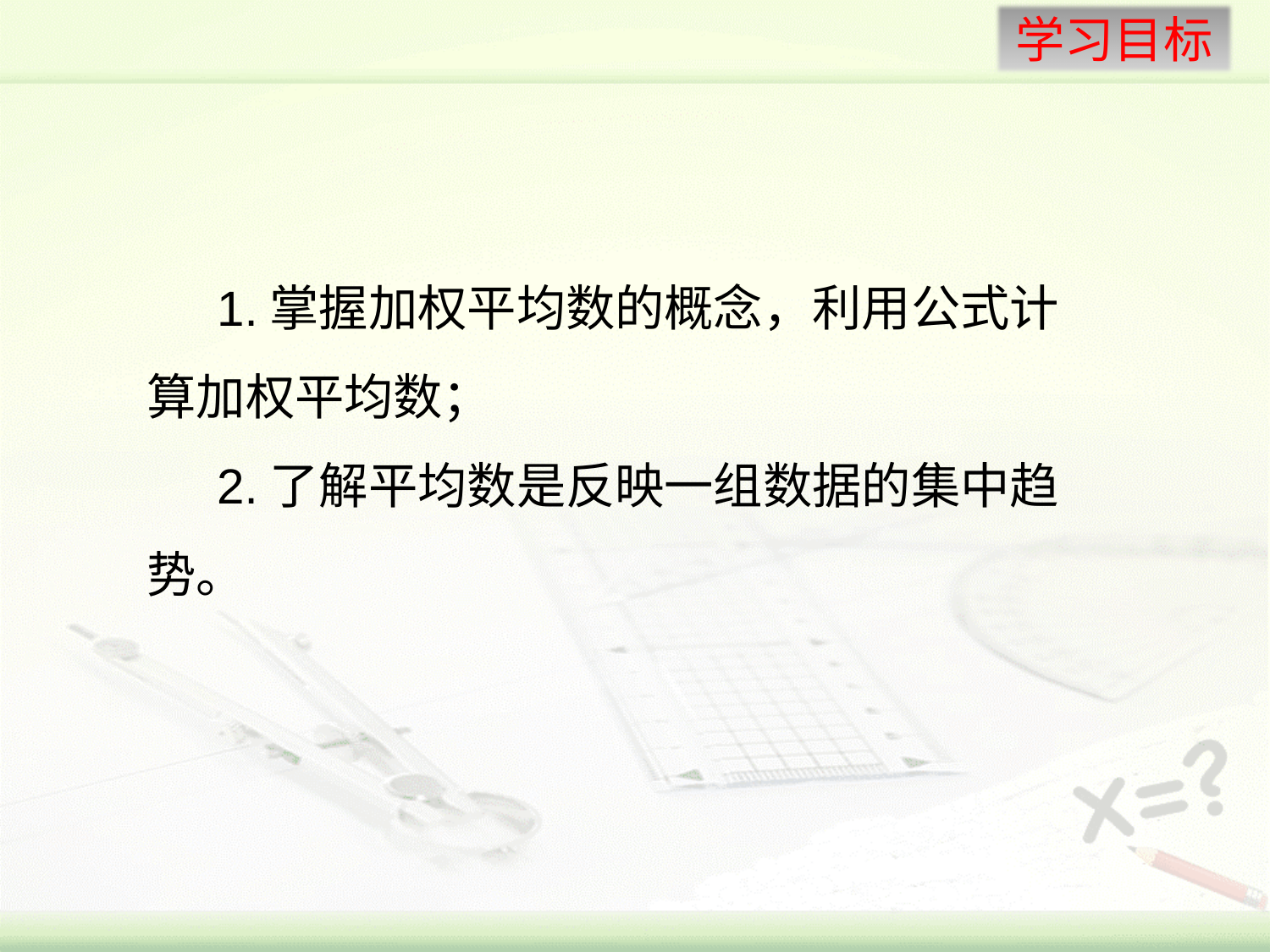

1.掌握加权平均数的概念，利用公式计算加权平均数；
  2.了解平均数是反映一组数据的集中趋势。